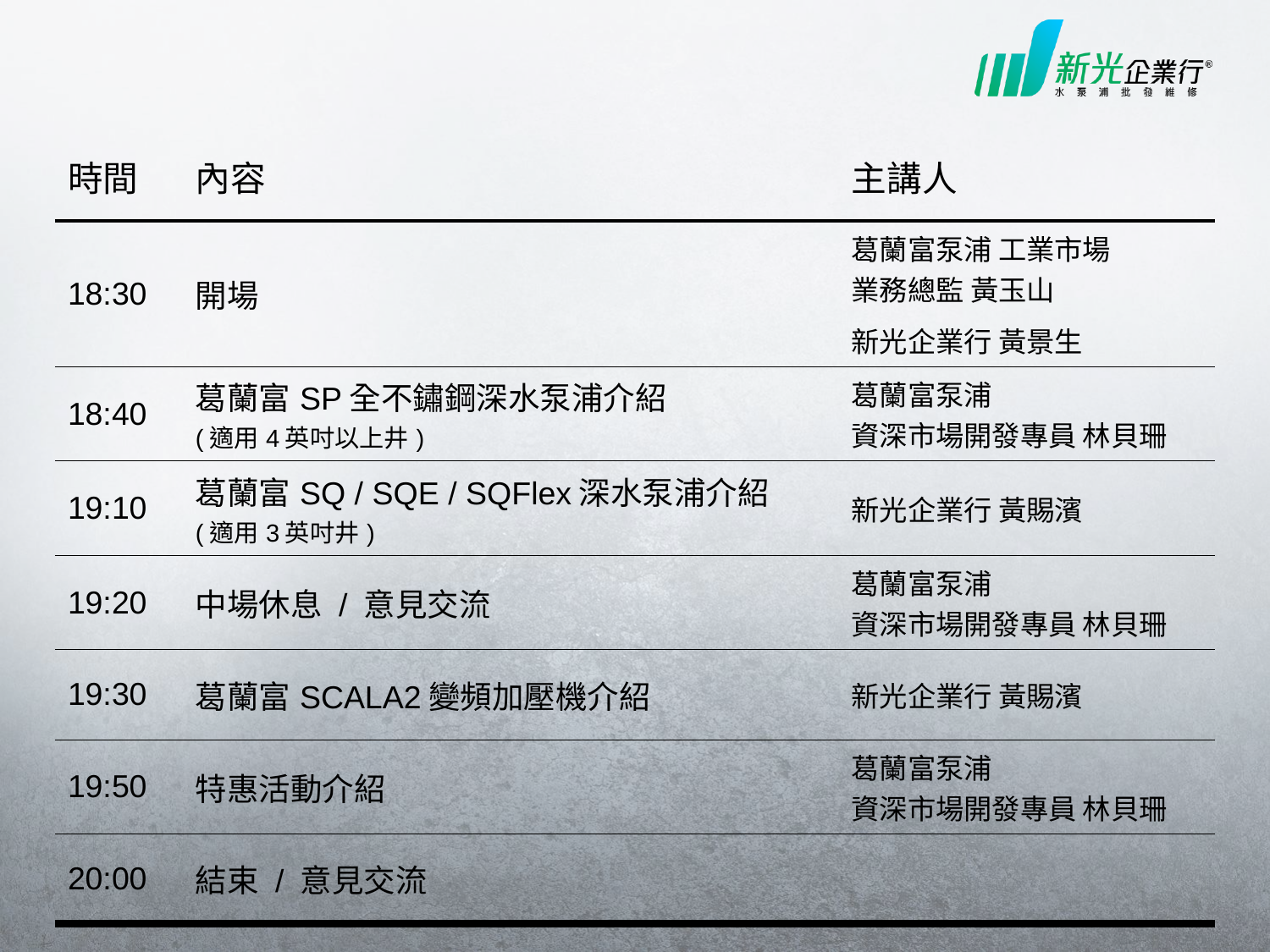

| 時間 | 內容 | 主講人 |
| --- | --- | --- |
| 18:30 | 開場 | 葛蘭富泵浦 工業市場 業務總監 黃玉山 新光企業行 黃景生 |
| 18:40 | 葛蘭富SP全不鏽鋼深水泵浦介紹 (適用4英吋以上井) | 葛蘭富泵浦 資深市場開發專員 林貝珊 |
| 19:10 | 葛蘭富SQ / SQE / SQFlex深水泵浦介紹 (適用3英吋井) | 新光企業行 黃賜濱 |
| 19:20 | 中場休息 / 意見交流 | 葛蘭富泵浦 資深市場開發專員 林貝珊 |
| 19:30 | 葛蘭富SCALA2變頻加壓機介紹 | 新光企業行 黃賜濱 |
| 19:50 | 特惠活動介紹 | 葛蘭富泵浦 資深市場開發專員 林貝珊 |
| 20:00 | 結束 / 意見交流 |  |